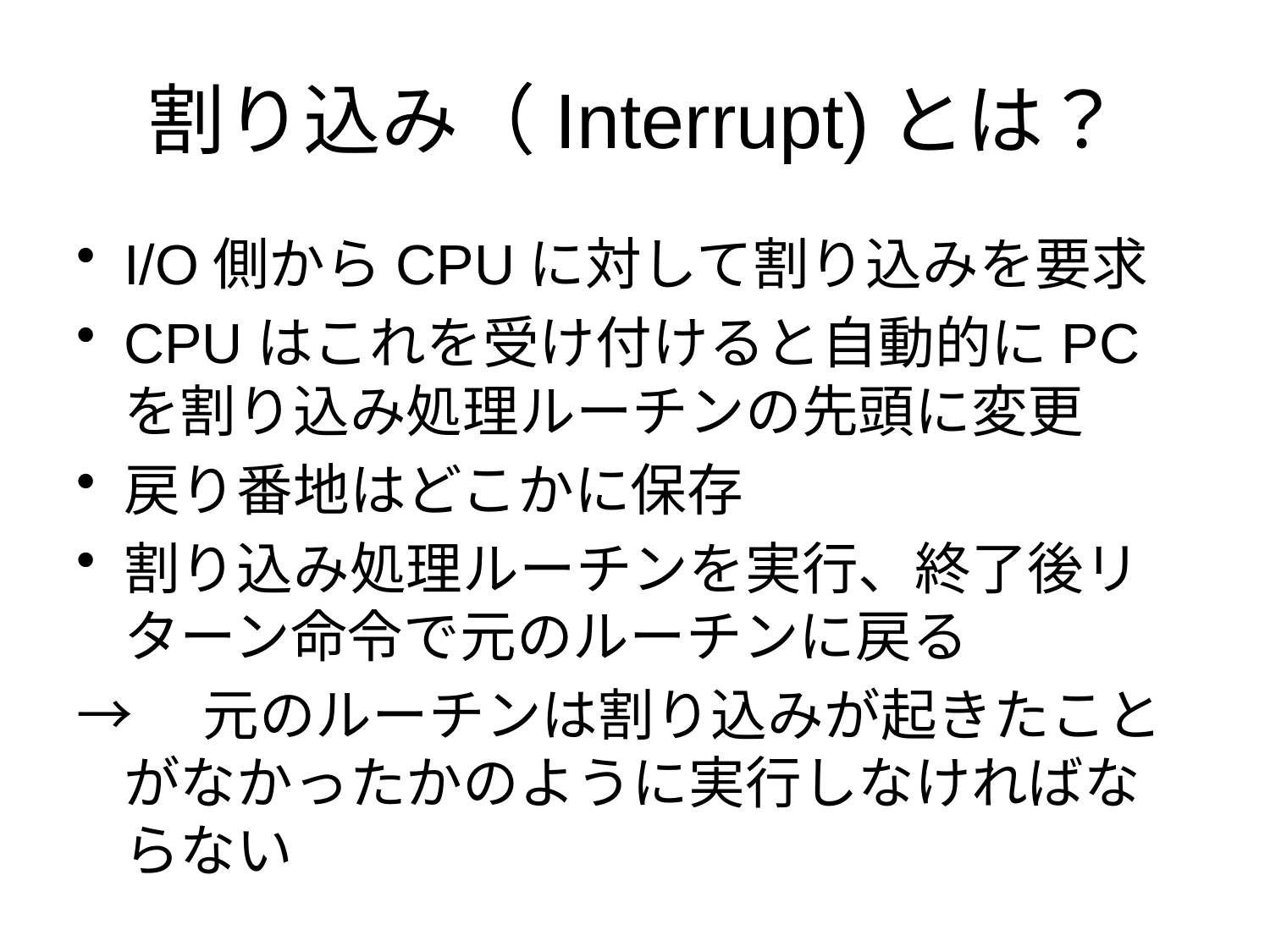

# 割り込み（Interrupt)とは？
I/O側からCPUに対して割り込みを要求
CPUはこれを受け付けると自動的にPCを割り込み処理ルーチンの先頭に変更
戻り番地はどこかに保存
割り込み処理ルーチンを実行、終了後リターン命令で元のルーチンに戻る
→　元のルーチンは割り込みが起きたことがなかったかのように実行しなければならない